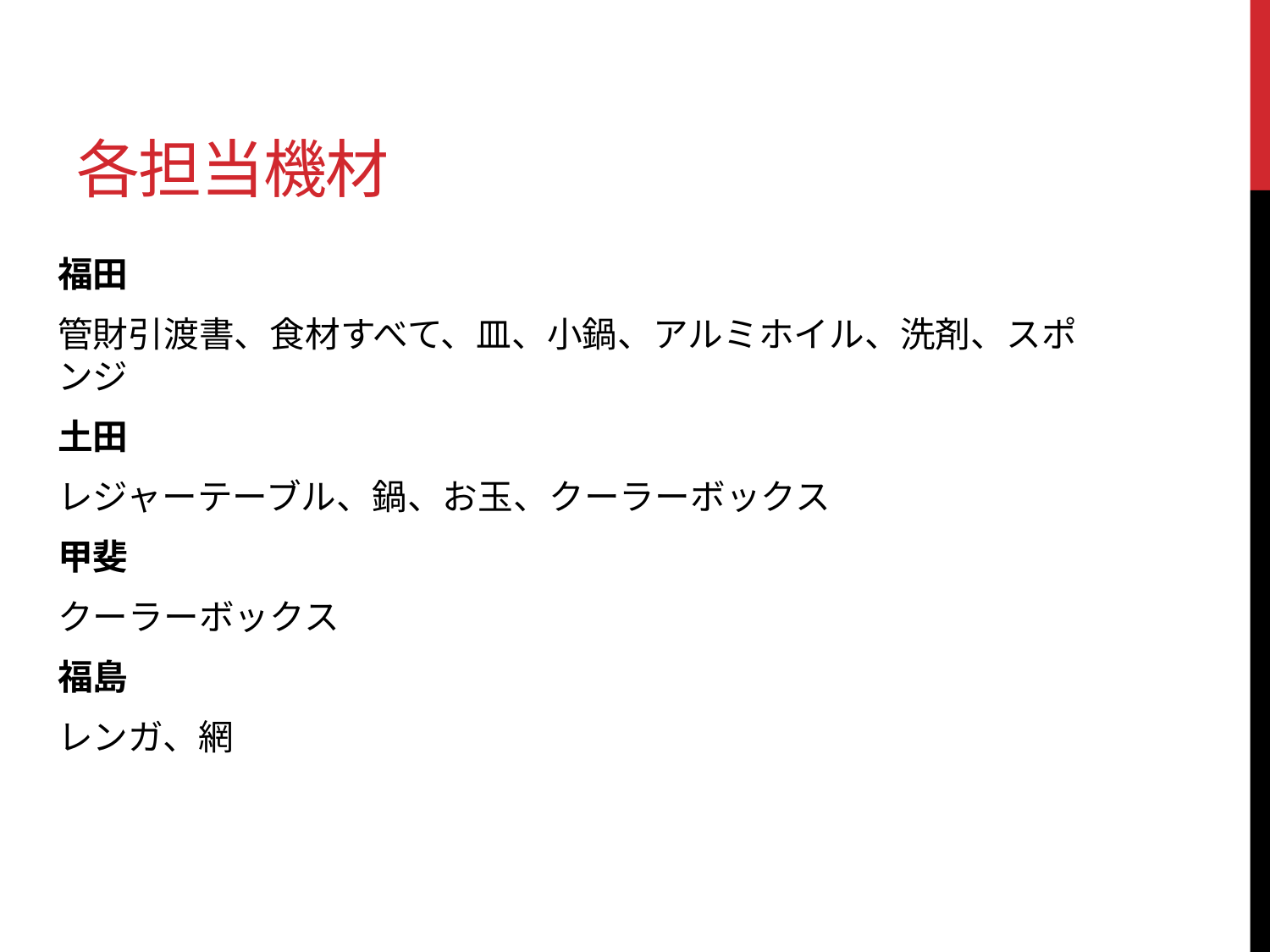

# 各担当機材
福田
管財引渡書、食材すべて、皿、小鍋、アルミホイル、洗剤、スポンジ
土田
レジャーテーブル、鍋、お玉、クーラーボックス
甲斐
クーラーボックス
福島
レンガ、網